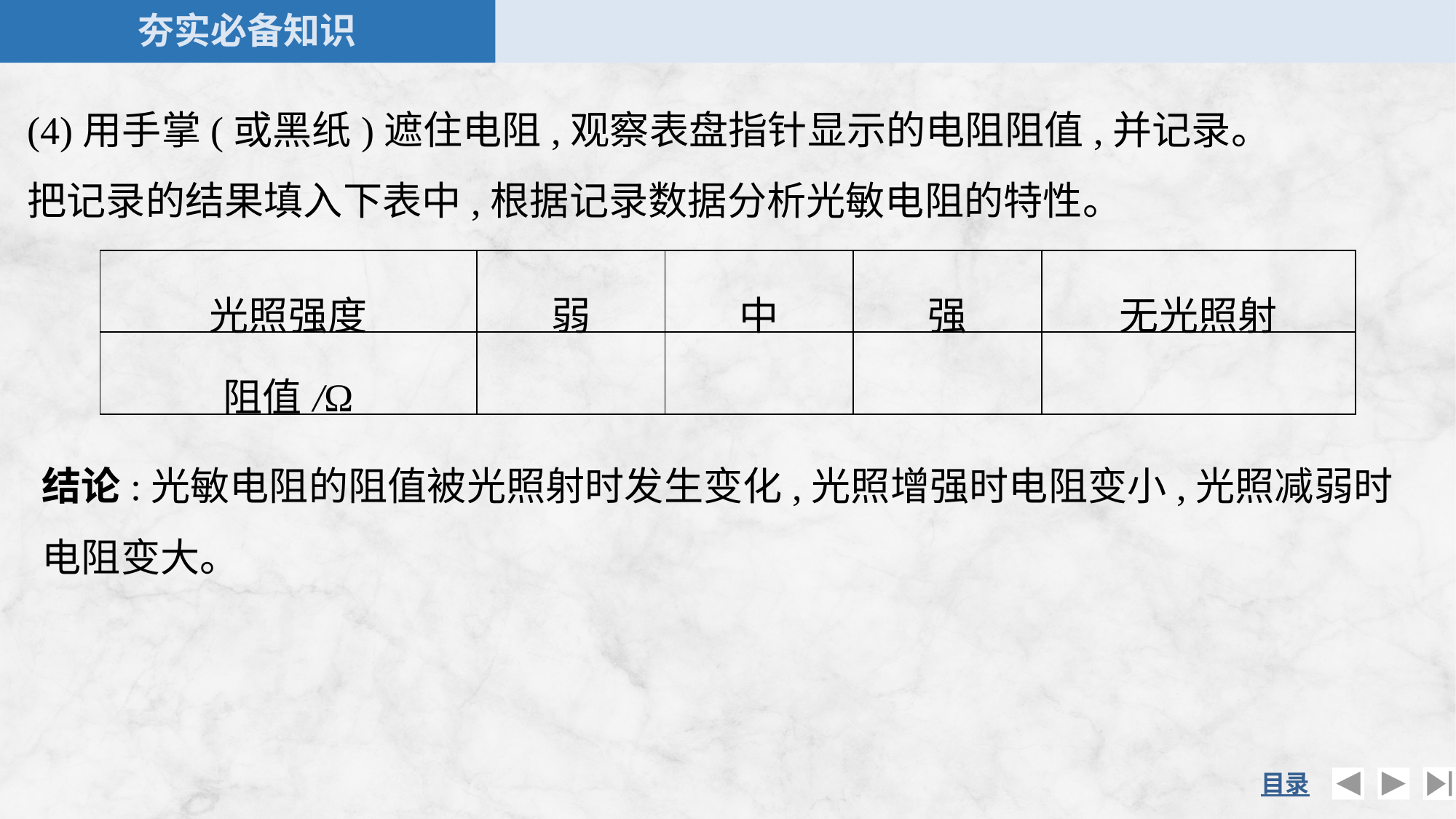

(4)用手掌(或黑纸)遮住电阻,观察表盘指针显示的电阻阻值,并记录。
把记录的结果填入下表中,根据记录数据分析光敏电阻的特性。
| 光照强度 | 弱 | 中 | 强 | 无光照射 |
| --- | --- | --- | --- | --- |
| 阻值/Ω |  |  |  |  |
结论:光敏电阻的阻值被光照射时发生变化,光照增强时电阻变小,光照减弱时电阻变大。